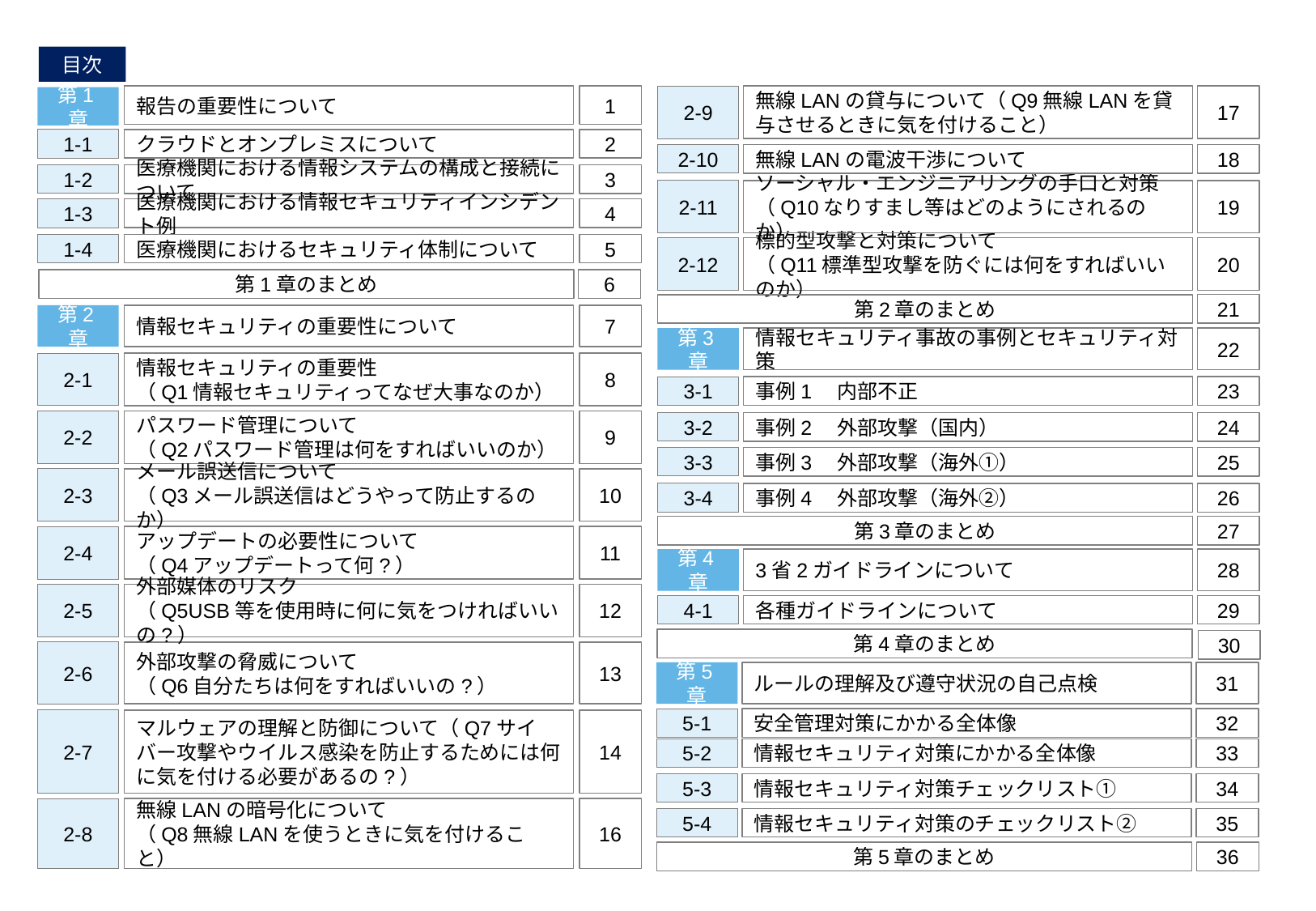

目次
2-9
無線LANの貸与について（Q9無線LANを貸与させるときに気を付けること）
17
報告の重要性について
1
第1章
1-1
クラウドとオンプレミスについて
2
2-10
無線LANの電波干渉について
18
1-2
医療機関における情報システムの構成と接続について
3
2-11
ソーシャル・エンジニアリングの手口と対策
（Q10なりすまし等はどのようにされるのか）
19
1-3
医療機関における情報セキュリティインシデント例
4
1-4
医療機関におけるセキュリティ体制について
5
2-12
標的型攻撃と対策について
（Q11標準型攻撃を防ぐには何をすればいいのか）
20
第1章のまとめ
6
21
第2章のまとめ
第2章
情報セキュリティの重要性について
7
第3章
情報セキュリティ事故の事例とセキュリティ対策
22
2-1
情報セキュリティの重要性
（Q1情報セキュリティってなぜ大事なのか）
8
3-1
事例1　内部不正
23
2-2
パスワード管理について
（Q2パスワード管理は何をすればいいのか）
9
3-2
事例2　外部攻撃（国内）
24
3-3
事例3　外部攻撃（海外①）
25
2-3
メール誤送信について
（Q3メール誤送信はどうやって防止するのか）
10
3-4
事例4　外部攻撃（海外②）
26
第3章のまとめ
27
2-4
アップデートの必要性について
（Q4アップデートって何?）
11
第4章
3省2ガイドラインについて
28
2-5
外部媒体のリスク
（Q5USB等を使用時に何に気をつければいいの?）
12
4-1
各種ガイドラインについて
29
第4章のまとめ
30
2-6
外部攻撃の脅威について
（Q6自分たちは何をすればいいの?）
13
第5章
ルールの理解及び遵守状況の自己点検
31
5-1
安全管理対策にかかる全体像
32
2-7
マルウェアの理解と防御について（Q7サイバー攻撃やウイルス感染を防止するためには何に気を付ける必要があるの?）
14
5-2
情報セキュリティ対策にかかる全体像
33
5-3
情報セキュリティ対策チェックリスト①
34
2-8
無線LANの暗号化について
（Q8無線LANを使うときに気を付けること）
16
5-4
情報セキュリティ対策のチェックリスト②
35
第5章のまとめ
36